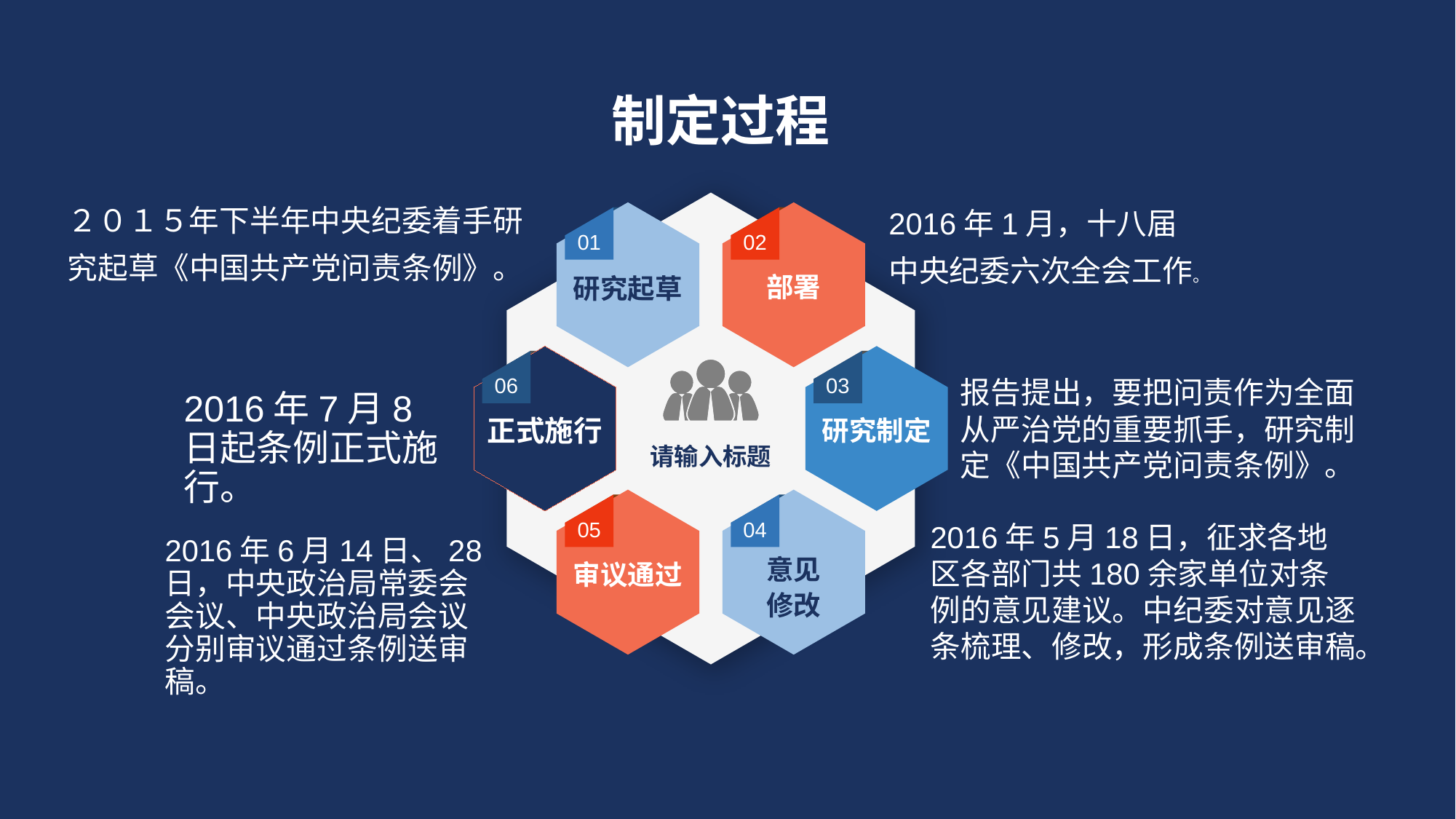

制定过程
２０１５年下半年中央纪委着手研究起草《中国共产党问责条例》。
2016年1月，十八届中央纪委六次全会工作。

研究起草

部署
01
02

正式施行

研究制定
06
03

报告提出，要把问责作为全面从严治党的重要抓手，研究制定《中国共产党问责条例》。

2016年7月8日起条例正式施行。
请输入标题

审议通过

意见
修改
05
04

2016年5月18日，征求各地区各部门共180余家单位对条例的意见建议。中纪委对意见逐条梳理、修改，形成条例送审稿。
2016年6月14日、28日，中央政治局常委会会议、中央政治局会议分别审议通过条例送审稿。